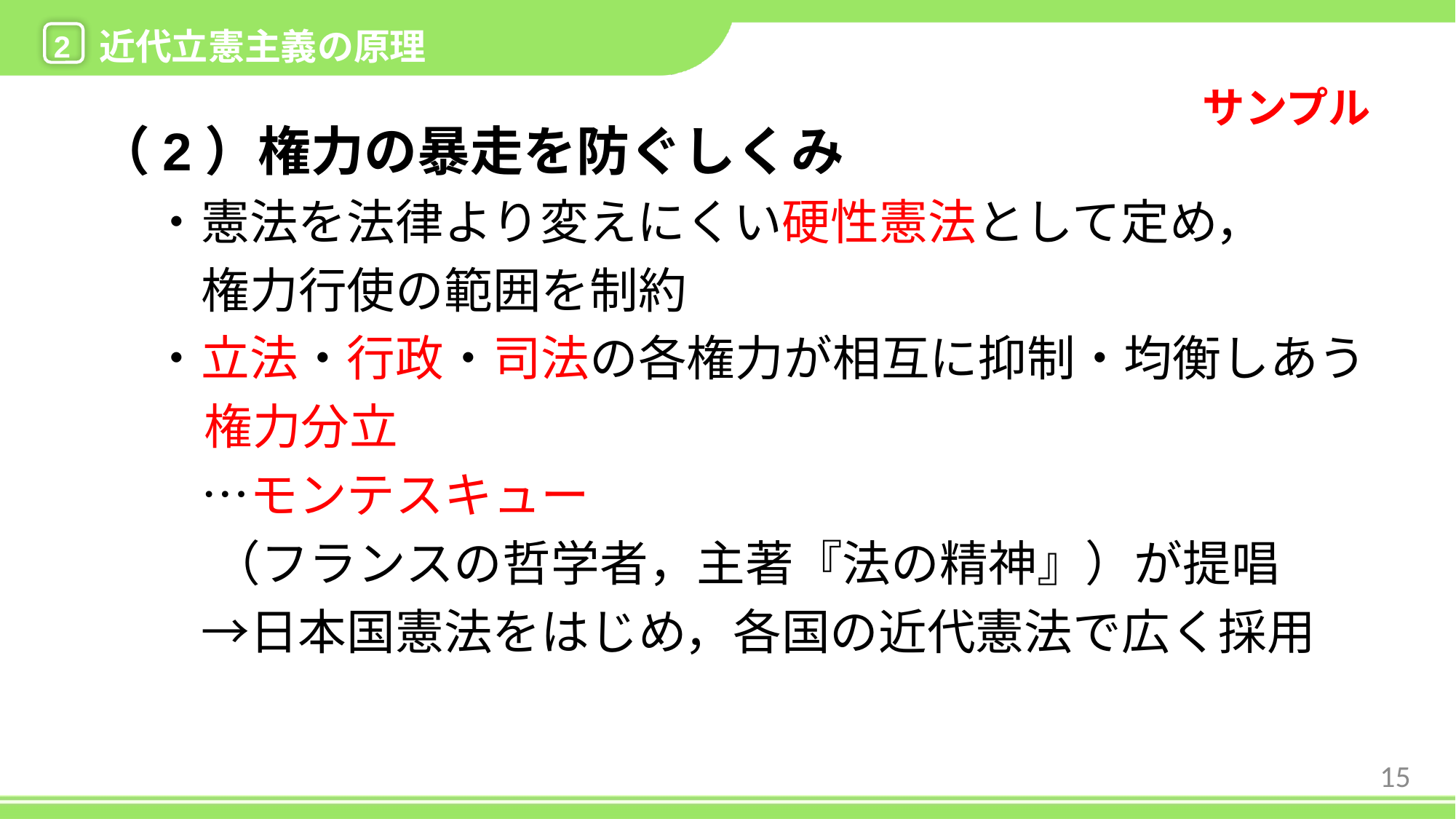

2
近代立憲主義の原理
（2）権力の暴走を防ぐしくみ
・憲法を法律より変えにくい硬性憲法として定め，
　権力行使の範囲を制約
・立法・行政・司法の各権力が相互に抑制・均衡しあう権力分立
　…モンテスキュー
　 （フランスの哲学者，主著『法の精神』）が提唱
　→日本国憲法をはじめ，各国の近代憲法で広く採用